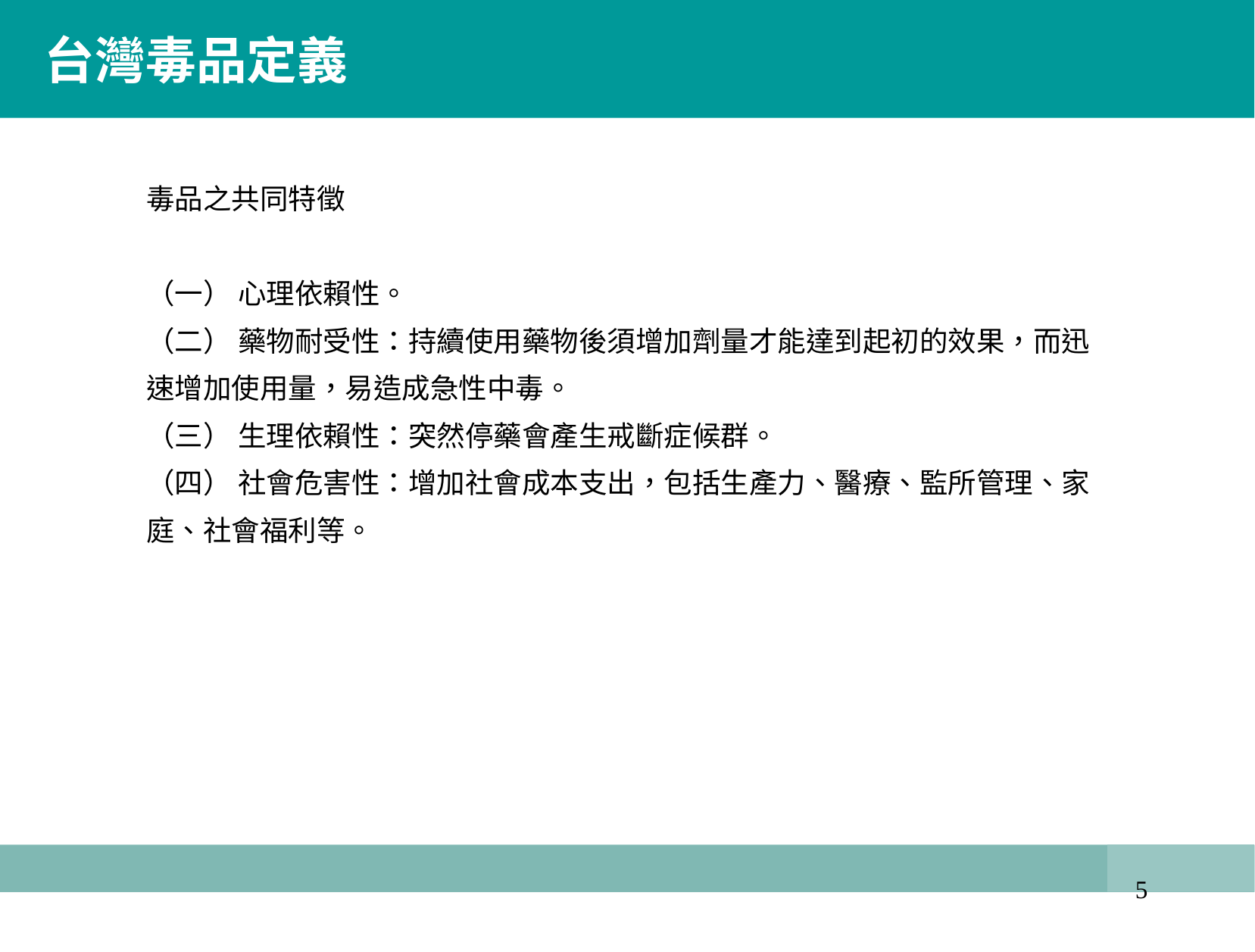

台灣毒品定義
毒品之共同特徵

（一） 心理依賴性。
（二） 藥物耐受性：持續使用藥物後須增加劑量才能達到起初的效果，而迅速增加使用量，易造成急性中毒。
（三） 生理依賴性：突然停藥會產生戒斷症候群。
（四） 社會危害性：增加社會成本支出，包括生產力、醫療、監所管理、家庭、社會福利等。

5